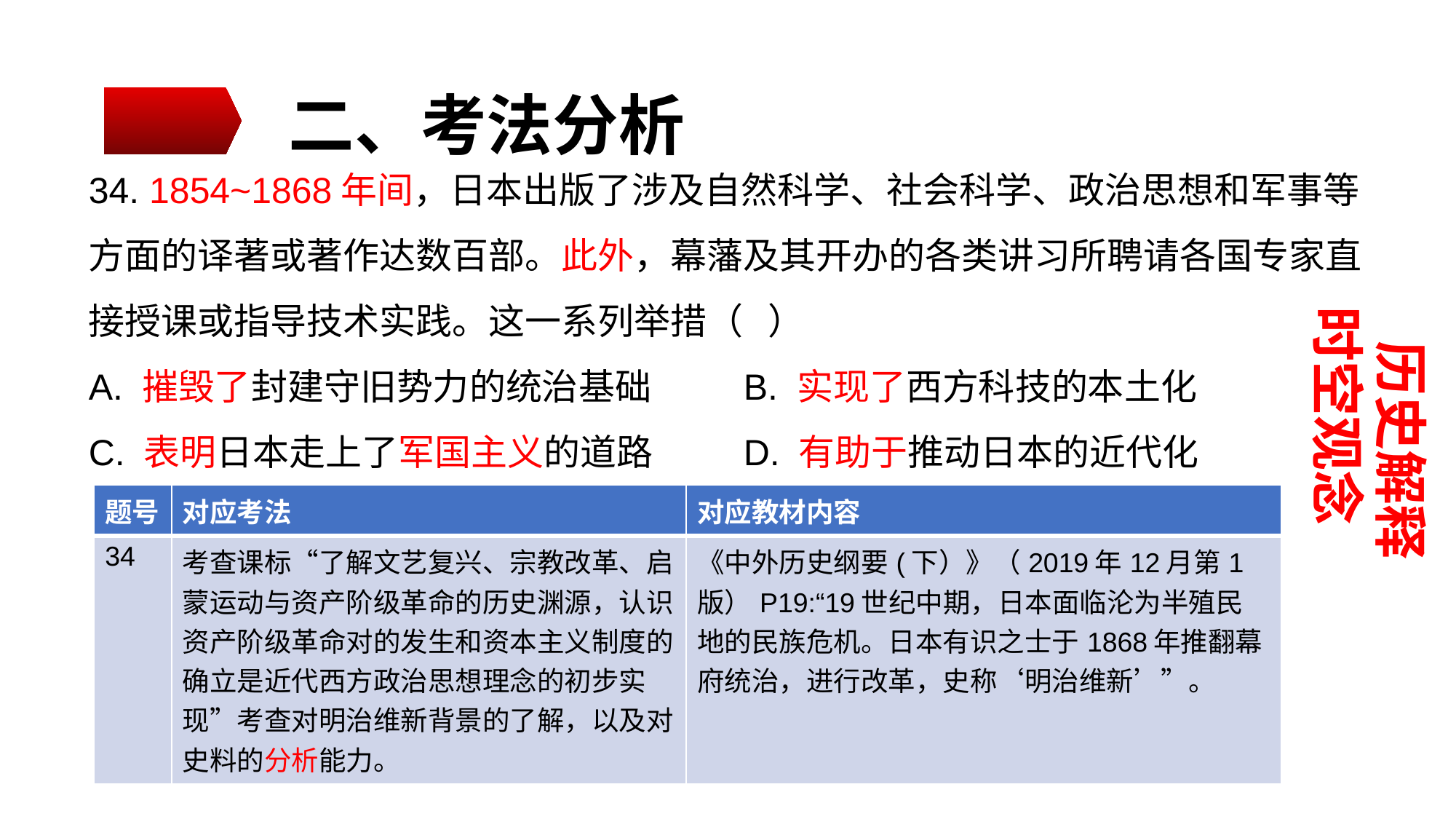

二、考法分析
34. 1854~1868年间，日本出版了涉及自然科学、社会科学、政治思想和军事等方面的译著或著作达数百部。此外，幕藩及其开办的各类讲习所聘请各国专家直接授课或指导技术实践。这一系列举措（   ）
A. 摧毁了封建守旧势力的统治基础	B. 实现了西方科技的本土化
C. 表明日本走上了军国主义的道路	D. 有助于推动日本的近代化
时空观念
历史解释
| 题号 | 对应考法 | 对应教材内容 |
| --- | --- | --- |
| 34 | 考查课标“了解文艺复兴、宗教改革、启蒙运动与资产阶级革命的历史渊源，认识资产阶级革命对的发生和资本主义制度的确立是近代西方政治思想理念的初步实现”考查对明治维新背景的了解，以及对史料的分析能力。 | 《中外历史纲要(下）》（2019年12月第1版）P19:“19世纪中期，日本面临沦为半殖民地的民族危机。日本有识之士于1868年推翻幕府统治，进行改革，史称‘明治维新’”。 |